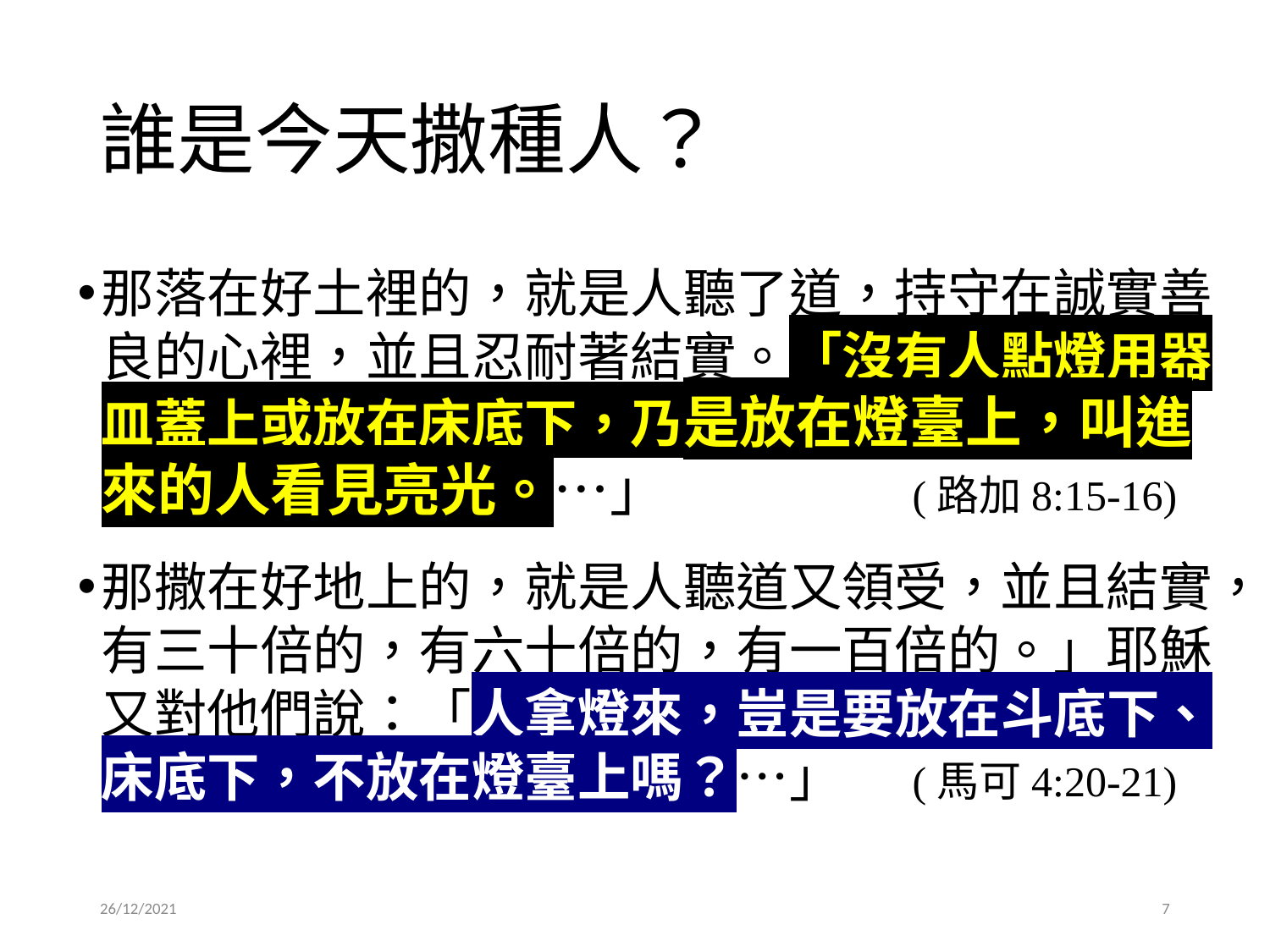

# 誰是今天撒種人？
那落在好土裡的，就是人聽了道，持守在誠實善良的心裡，並且忍耐著結實。「沒有人點燈用器皿蓋上或放在床底下，乃是放在燈臺上，叫進來的人看見亮光。…」	(路加8:15-16)
那撒在好地上的，就是人聽道又領受，並且結實，有三十倍的，有六十倍的，有一百倍的。」耶穌又對他們說：「人拿燈來，豈是要放在斗底下、床底下，不放在燈臺上嗎？…」	(馬可4:20-21)
26/12/2021

7